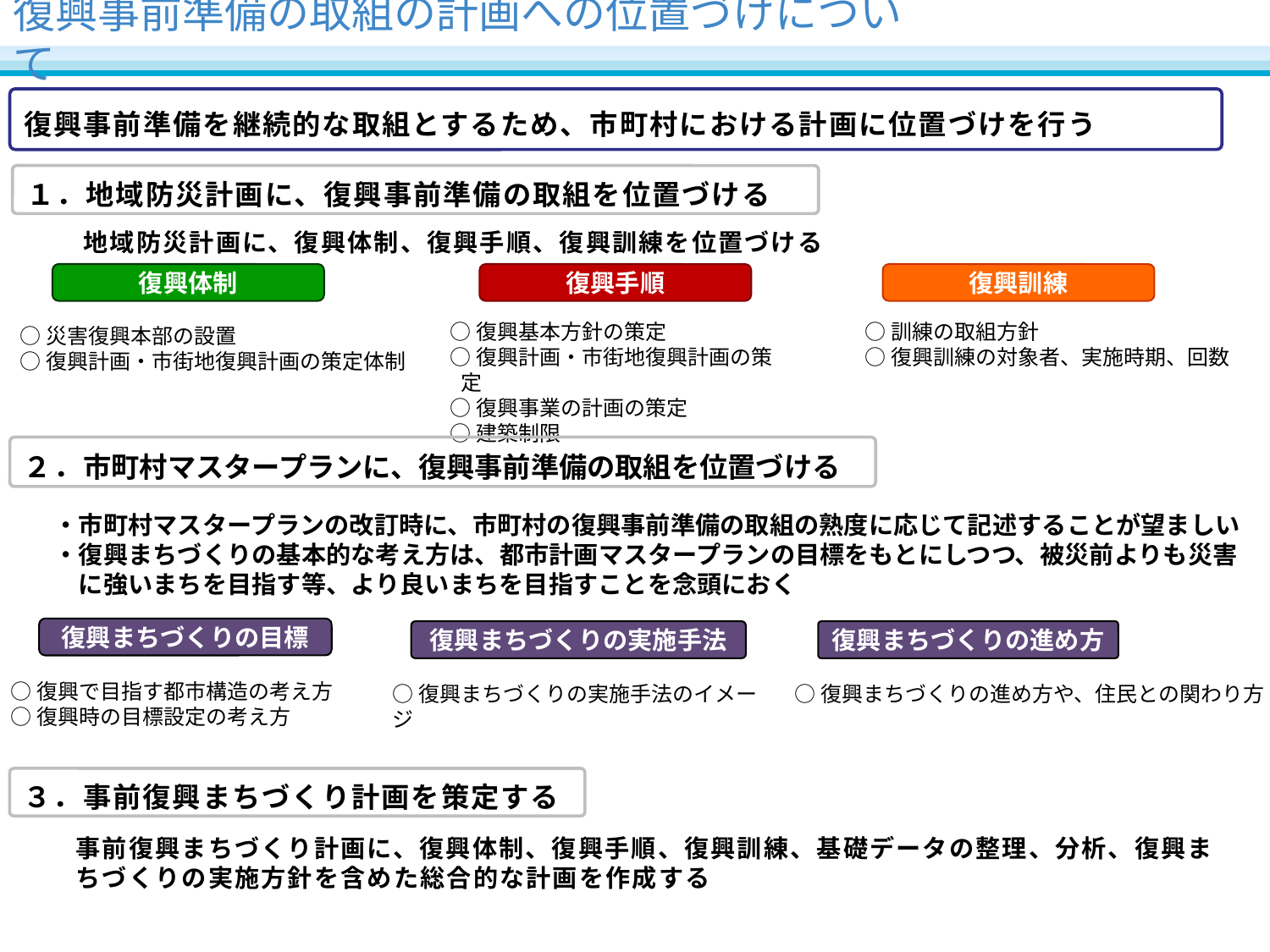

# 復興事前準備の取組の計画への位置づけについて
復興事前準備を継続的な取組とするため、市町村における計画に位置づけを行う
１．地域防災計画に、復興事前準備の取組を位置づける
地域防災計画に、復興体制、復興手順、復興訓練を位置づける
復興体制
復興手順
復興訓練
○復興基本方針の策定
○復興計画・市街地復興計画の策定
○復興事業の計画の策定
○建築制限
○訓練の取組方針
○復興訓練の対象者、実施時期、回数
○災害復興本部の設置
○復興計画・市街地復興計画の策定体制
２．市町村マスタープランに、復興事前準備の取組を位置づける

・市町村マスタープランの改訂時に、市町村の復興事前準備の取組の熟度に応じて記述することが望ましい
・復興まちづくりの基本的な考え方は、都市計画マスタープランの目標をもとにしつつ、被災前よりも災害
　に強いまちを目指す等、より良いまちを目指すことを念頭におく
復興まちづくりの目標
復興まちづくりの実施手法
復興まちづくりの進め方
○復興で目指す都市構造の考え方
○復興時の目標設定の考え方
○復興まちづくりの実施手法のイメージ
○復興まちづくりの進め方や、住民との関わり方
３．事前復興まちづくり計画を策定する
事前復興まちづくり計画に、復興体制、復興手順、復興訓練、基礎データの整理、分析、復興まちづくりの実施方針を含めた総合的な計画を作成する